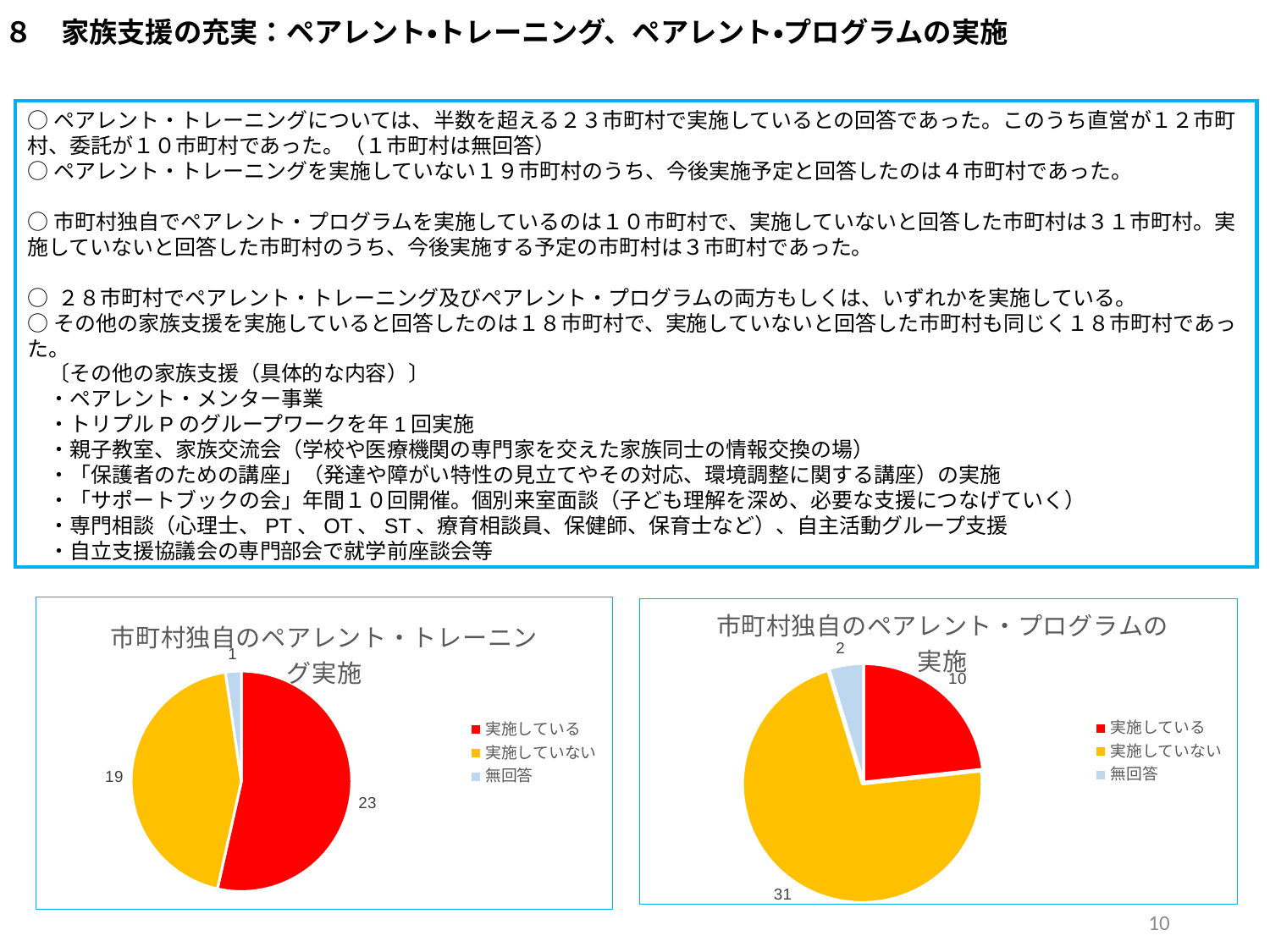

# ８　家族支援の充実：ペアレント・トレーニング、ペアレント・プログラムの実施
○ペアレント・トレーニングについては、半数を超える２３市町村で実施しているとの回答であった。このうち直営が１２市町村、委託が１０市町村であった。（１市町村は無回答）
○ペアレント・トレーニングを実施していない１９市町村のうち、今後実施予定と回答したのは４市町村であった。

○市町村独自でペアレント・プログラムを実施しているのは１０市町村で、実施していないと回答した市町村は３１市町村。実施していないと回答した市町村のうち、今後実施する予定の市町村は３市町村であった。

○ ２８市町村でペアレント・トレーニング及びペアレント・プログラムの両方もしくは、いずれかを実施している。
○その他の家族支援を実施していると回答したのは１８市町村で、実施していないと回答した市町村も同じく１８市町村であった。
　〔その他の家族支援（具体的な内容）〕
　・ペアレント・メンター事業
　・トリプルPのグループワークを年1回実施
　・親子教室、家族交流会（学校や医療機関の専門家を交えた家族同士の情報交換の場）
　・「保護者のための講座」（発達や障がい特性の見立てやその対応、環境調整に関する講座）の実施
　・「サポートブックの会」年間１０回開催。個別来室面談（子ども理解を深め、必要な支援につなげていく）
　・専門相談（心理士、PT、OT、ST、療育相談員、保健師、保育士など）、自主活動グループ支援
　・自立支援協議会の専門部会で就学前座談会等

### Chart: 市町村独自のペアレント・トレーニング実施

| Category |  |
|---|---|
| 実施している | 23.0 |
| 実施していない | 19.0 |
| 無回答 | 1.0 |

### Chart: 市町村独自のペアレント・プログラムの実施

| Category |  |
|---|---|
| 実施している | 10.0 |
| 実施していない | 31.0 |
| 無回答 | 2.0 |
10